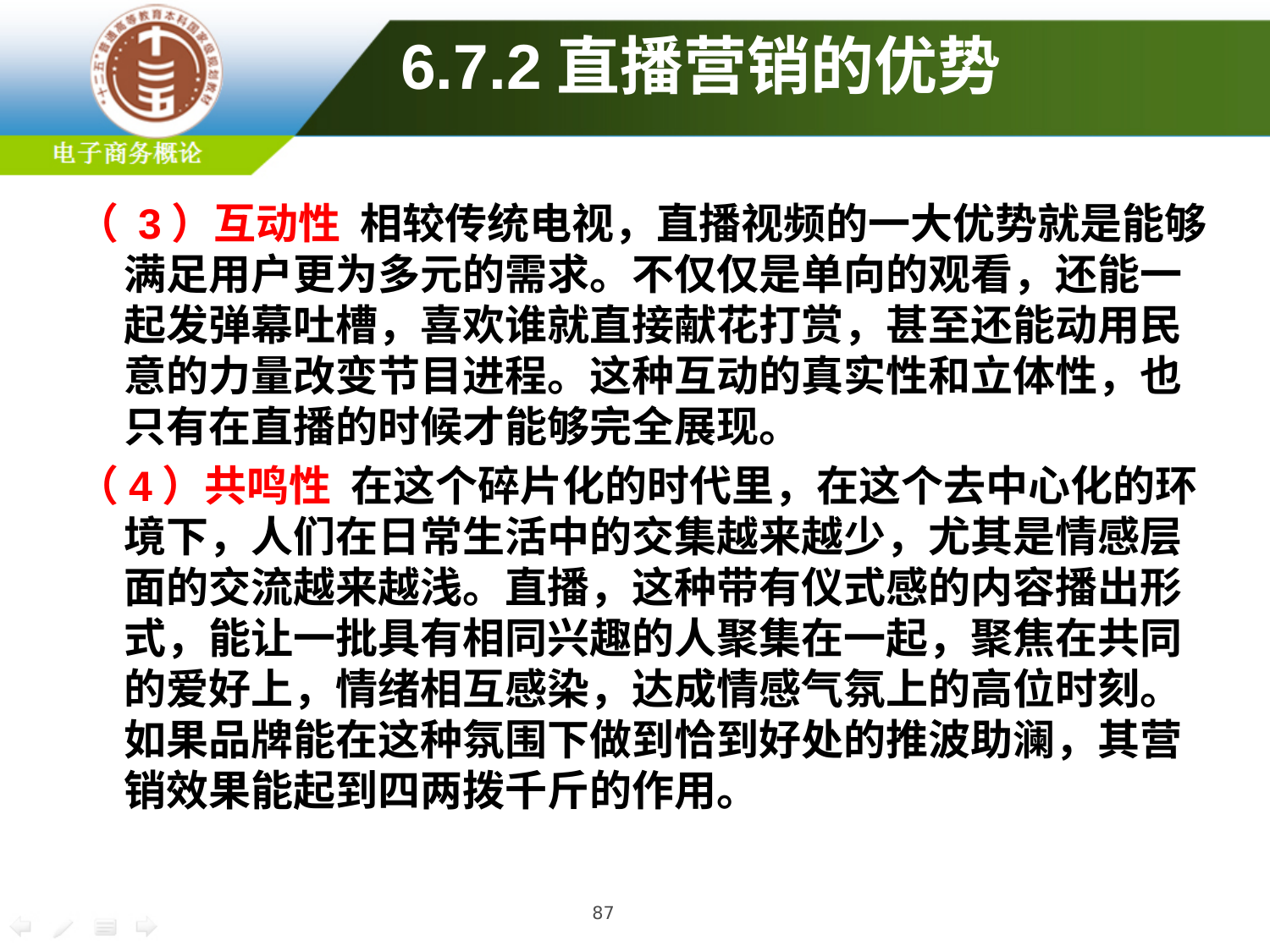

# 6.7.2直播营销的优势
（ 3）互动性  相较传统电视，直播视频的一大优势就是能够满足用户更为多元的需求。不仅仅是单向的观看，还能一起发弹幕吐槽，喜欢谁就直接献花打赏，甚至还能动用民意的力量改变节目进程。这种互动的真实性和立体性，也只有在直播的时候才能够完全展现。
（4）共鸣性  在这个碎片化的时代里，在这个去中心化的环境下，人们在日常生活中的交集越来越少，尤其是情感层面的交流越来越浅。直播，这种带有仪式感的内容播出形式，能让一批具有相同兴趣的人聚集在一起，聚焦在共同的爱好上，情绪相互感染，达成情感气氛上的高位时刻。如果品牌能在这种氛围下做到恰到好处的推波助澜，其营销效果能起到四两拨千斤的作用。
87